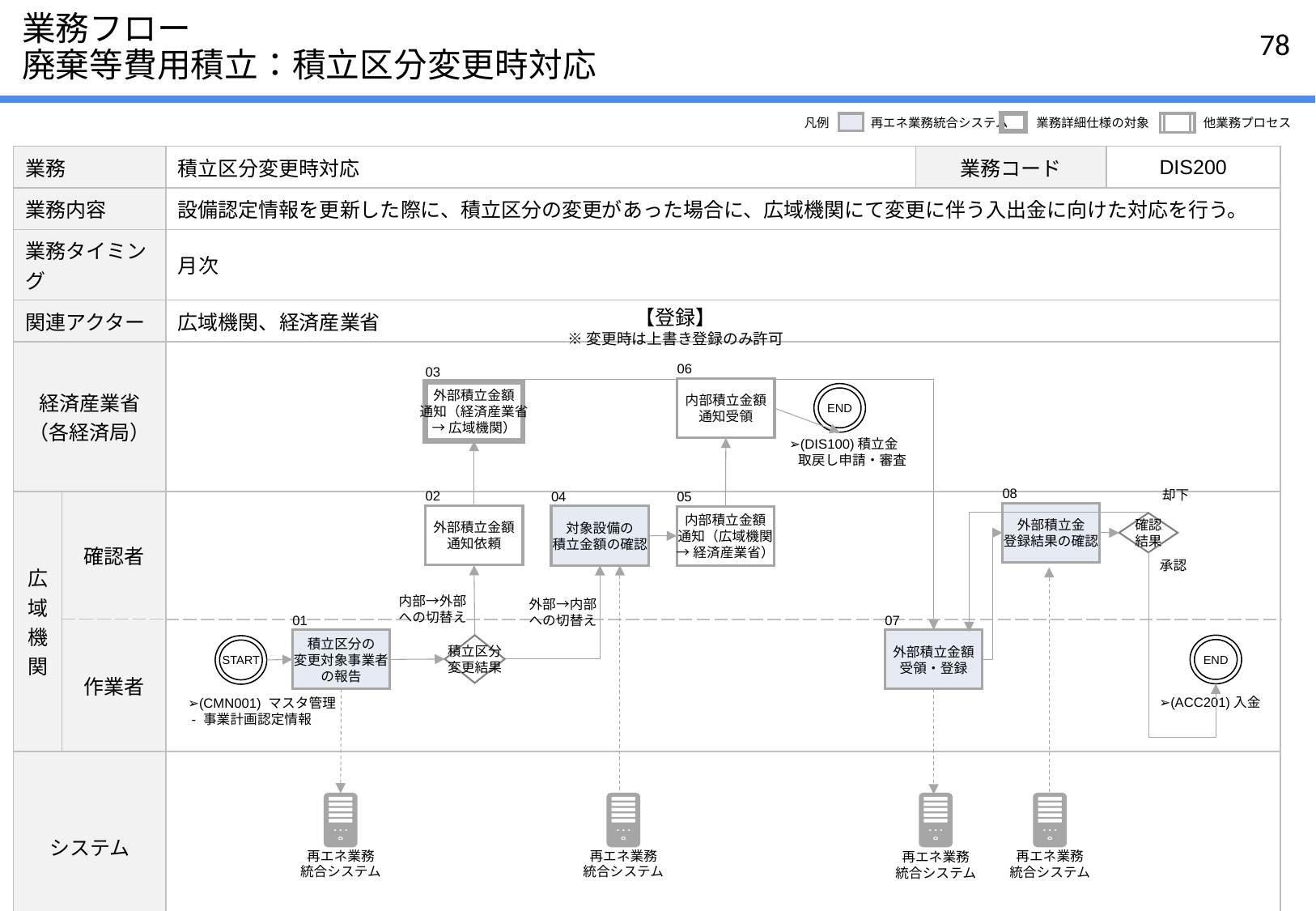

# 業務フロー 廃棄等費用積立：積立区分変更時対応
凡例
再エネ業務統合システム
業務詳細仕様の対象
他業務プロセス

| 業務 |  | 積立区分変更時対応 | 業務コード | DIS200 |
| --- | --- | --- | --- | --- |
| 業務内容 |  | 設備認定情報を更新した際に、積立区分の変更があった場合に、広域機関にて変更に伴う入出金に向けた対応を行う。 |  |  |
| 業務タイミング |  | 月次 |  |  |
| 関連アクター |  | 広域機関、経済産業省 |  |  |
| 経済産業省 （各経済局） |  |  |  |  |
| 広域機関 | 確認者 |  |  |  |
|  | 作業者 |  |  |  |
| システム |  |  |  |  |
【登録】
※変更時は上書き登録のみ許可
06
内部積立金額
通知受領
03
外部積立金額
通知（経済産業省
→広域機関）
END

➢(DIS100)積立金
   取戻し申請・審査
08

外部積立金
登録結果の確認

02
外部積立金額
通知依頼
04
対象設備の
積立金額の確認
05
内部積立金額
通知（広域機関
→経済産業省）
却下
確認
結果
承認
内部→外部
への切替え
外部→内部
への切替え
01
積立区分の
変更対象事業者
の報告
07
外部積立金額
受領・登録

積立区分
変更結果
END
START

➢(ACC201)入金

➢(CMN001) マスタ管理
 - 事業計画認定情報

再エネ業務
統合システム
再エネ業務
統合システム
再エネ業務
統合システム
再エネ業務
統合システム